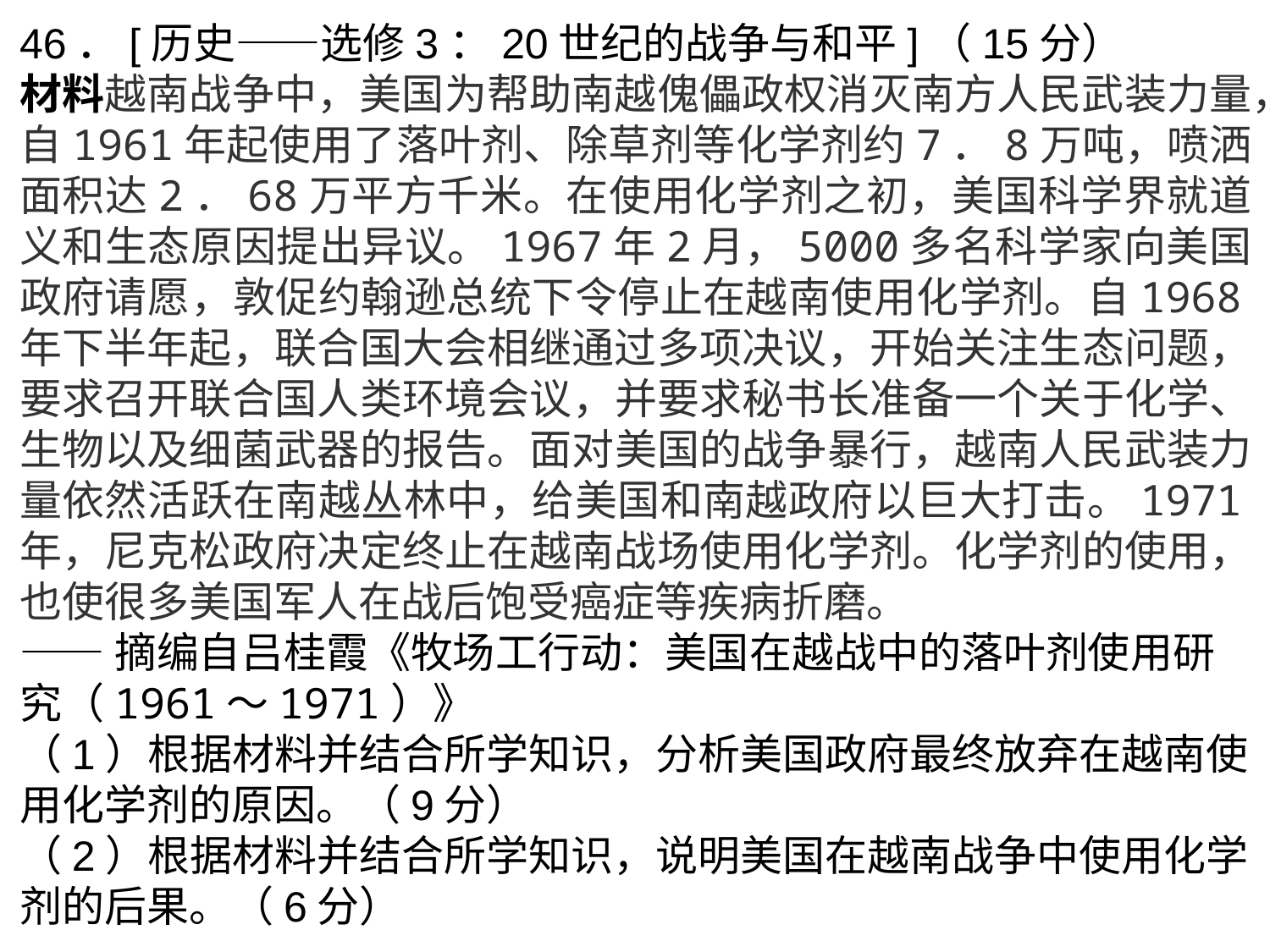

46．[历史——选修3：20世纪的战争与和平]（15分）
材料越南战争中，美国为帮助南越傀儡政权消灭南方人民武装力量，自1961年起使用了落叶剂、除草剂等化学剂约7．8万吨，喷洒面积达2．68万平方千米。在使用化学剂之初，美国科学界就道义和生态原因提出异议。1967年2月，5000多名科学家向美国政府请愿，敦促约翰逊总统下令停止在越南使用化学剂。自1968年下半年起，联合国大会相继通过多项决议，开始关注生态问题，要求召开联合国人类环境会议，并要求秘书长准备一个关于化学、生物以及细菌武器的报告。面对美国的战争暴行，越南人民武装力量依然活跃在南越丛林中，给美国和南越政府以巨大打击。1971年，尼克松政府决定终止在越南战场使用化学剂。化学剂的使用，也使很多美国军人在战后饱受癌症等疾病折磨。
——摘编自吕桂霞《牧场工行动：美国在越战中的落叶剂使用研究（1961～1971）》
（1）根据材料并结合所学知识，分析美国政府最终放弃在越南使用化学剂的原因。（9分）
（2）根据材料并结合所学知识，说明美国在越南战争中使用化学剂的后果。（6分）